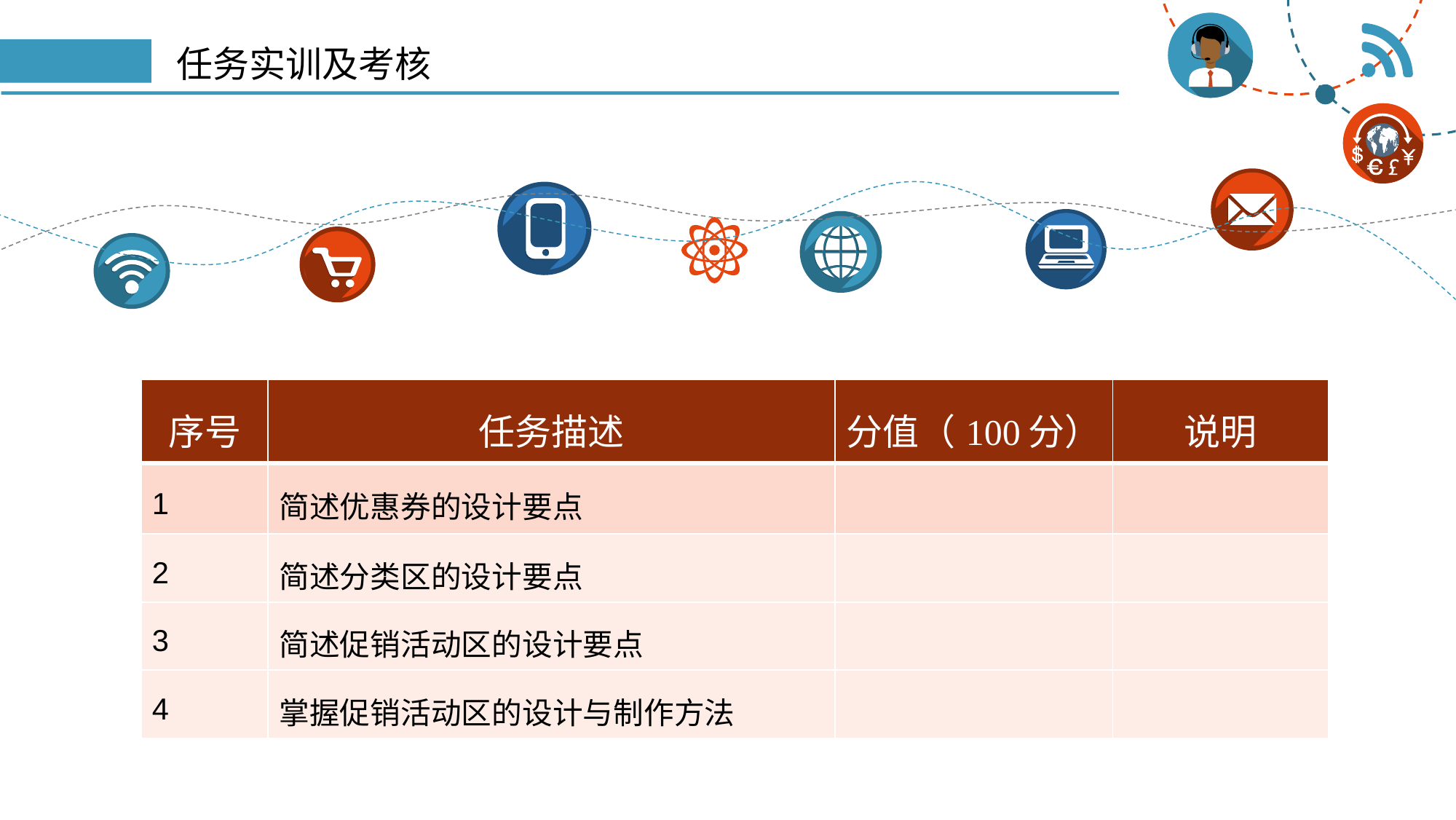

# 任务实训及考核

| 序号 | 任务描述 | 分值（100分） | 说明 |
| --- | --- | --- | --- |
| 1 | 简述优惠券的设计要点 |  |  |
| 2 | 简述分类区的设计要点 |  |  |
| 3 | 简述促销活动区的设计要点 |  |  |
| 4 | 掌握促销活动区的设计与制作方法 |  |  |